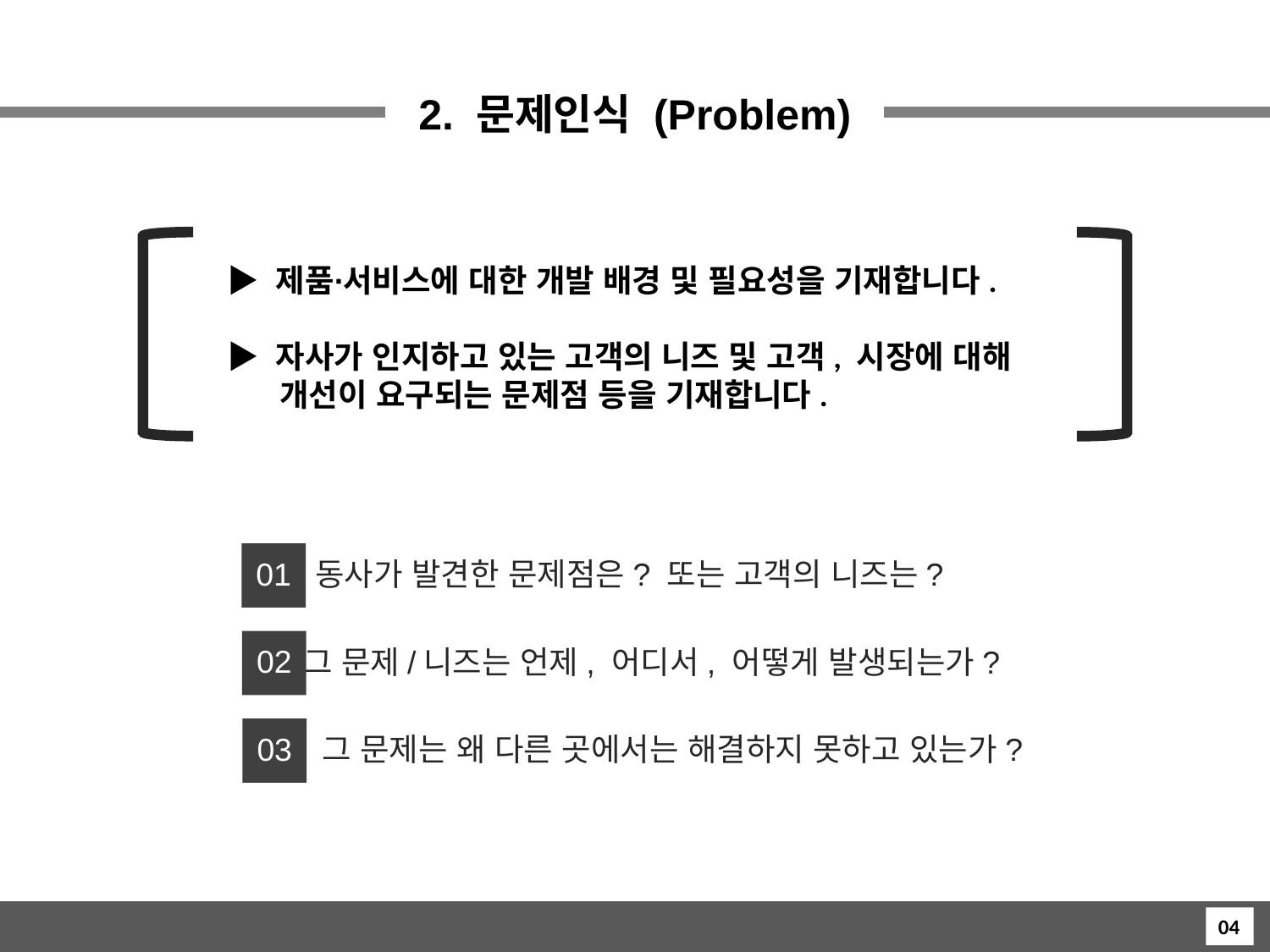

2. 문제인식 (Problem)

▶ 제품∙서비스에 대한 개발 배경 및 필요성을 기재합니다.

▶ 자사가 인지하고 있는 고객의 니즈 및 고객, 시장에 대해
     개선이 요구되는 문제점 등을 기재합니다.

01
동사가 발견한 문제점은? 또는 고객의 니즈는?

02
그 문제/니즈는 언제, 어디서, 어떻게 발생되는가?

03
그 문제는 왜 다른 곳에서는 해결하지 못하고 있는가?

04